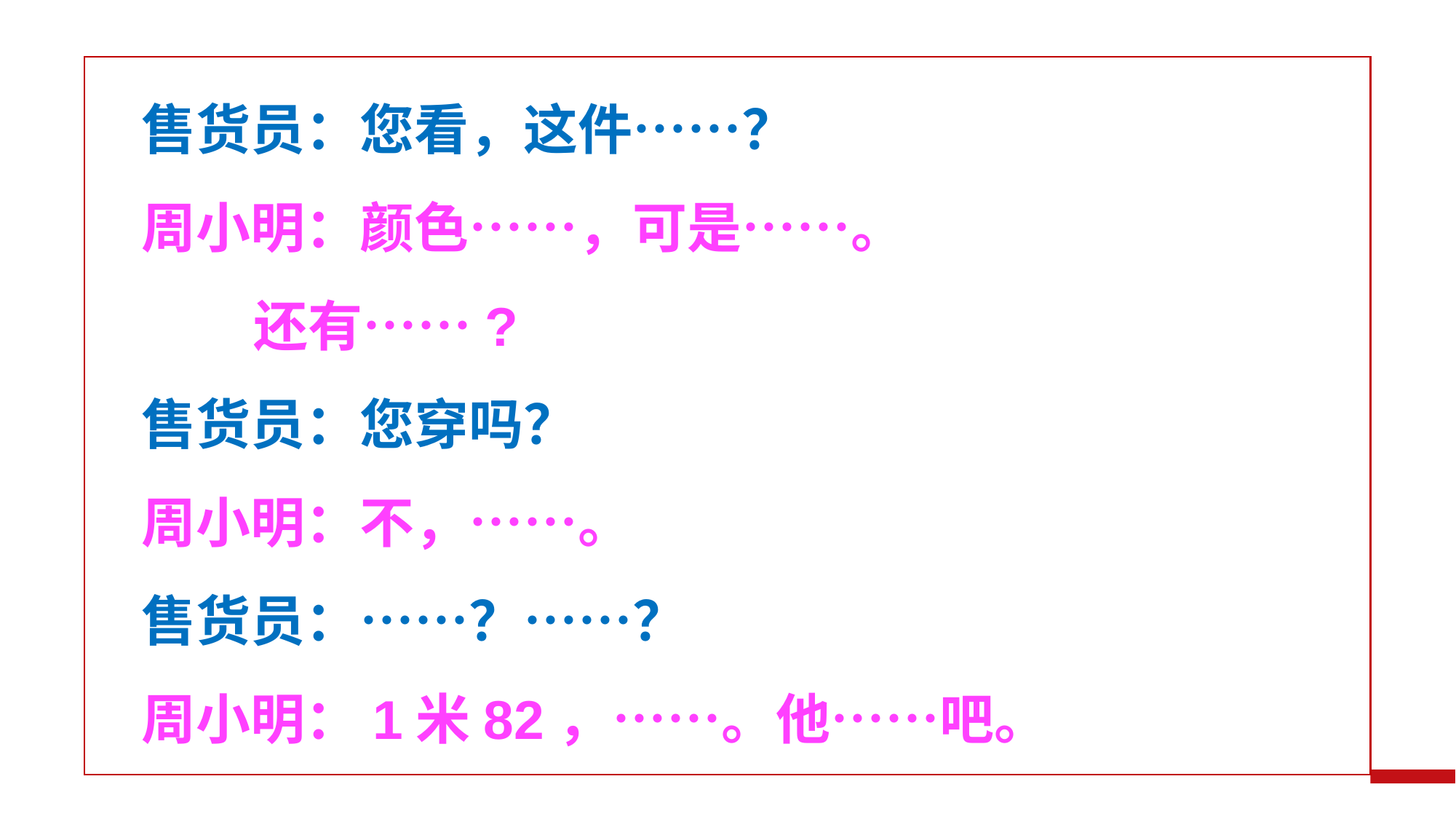

售货员：您看，这件……？
周小明：颜色……，可是……。
        还有……?
售货员：您穿吗？
周小明：不，……。
售货员：……？……？
周小明：1米82，……。他……吧。